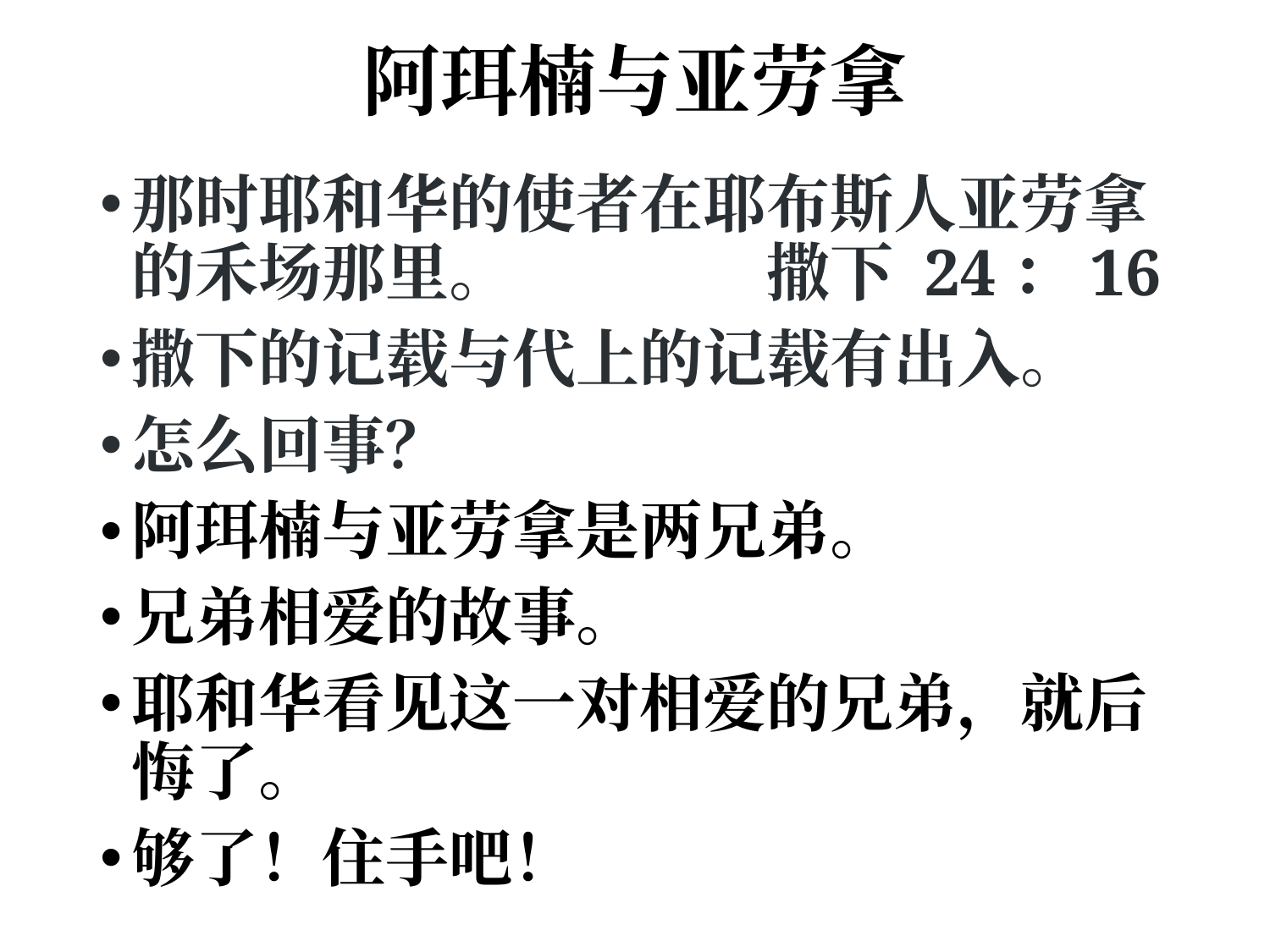

# 阿珥楠与亚劳拿
那时耶和华的使者在耶布斯人亚劳拿的禾场那里。		撒下 24：16
撒下的记载与代上的记载有出入。
怎么回事？
阿珥楠与亚劳拿是两兄弟。
兄弟相爱的故事。
耶和华看见这一对相爱的兄弟，就后悔了。
够了！住手吧！